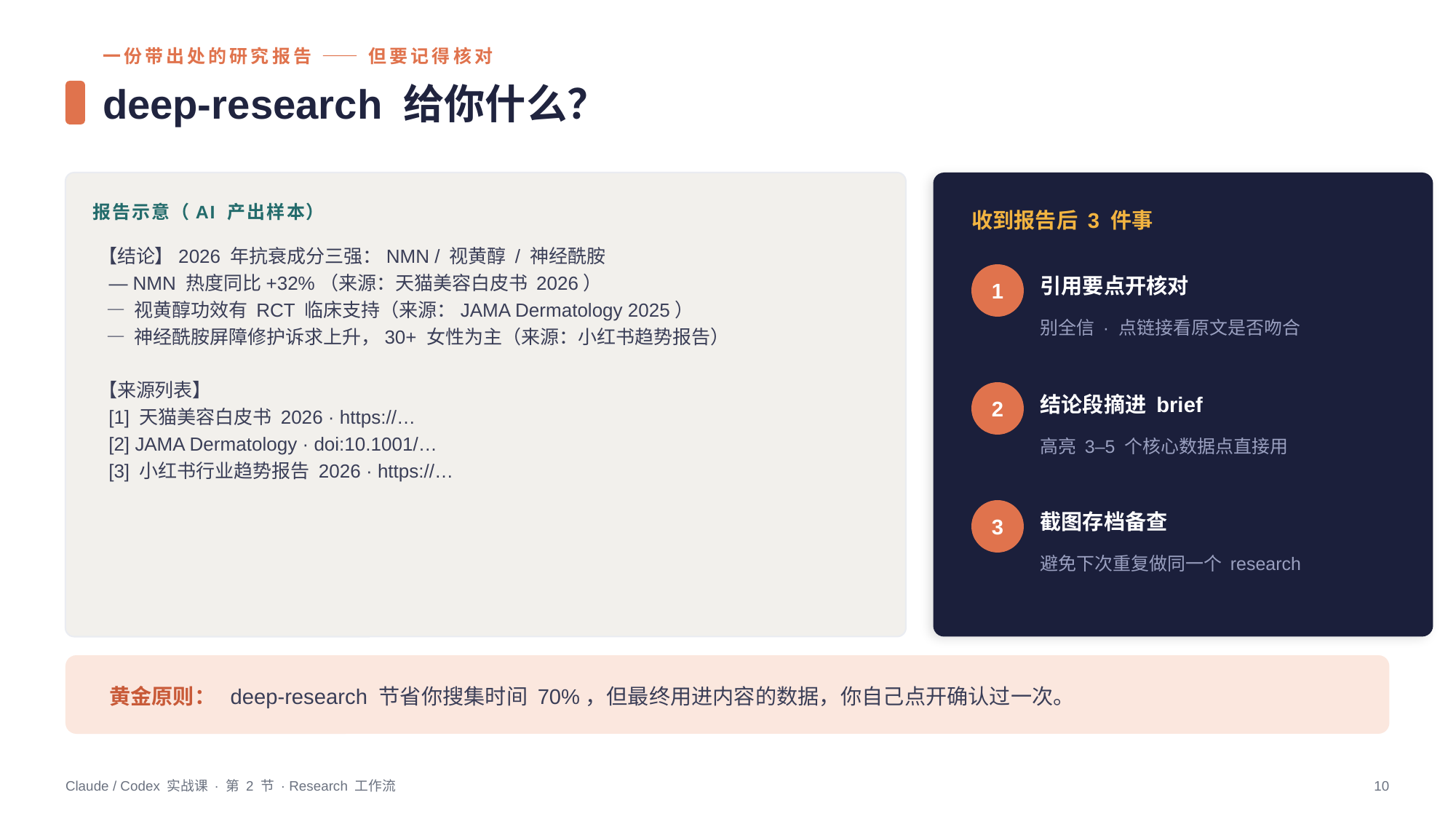

一份带出处的研究报告 —— 但要记得核对
deep-research 给你什么？

报告示意（AI 产出样本）
收到报告后 3 件事
【结论】2026 年抗衰成分三强：NMN / 视黄醇 / 神经酰胺
  — NMN 热度同比+32%（来源：天猫美容白皮书 2026）
  — 视黄醇功效有 RCT 临床支持（来源：JAMA Dermatology 2025）
  — 神经酰胺屏障修护诉求上升，30+ 女性为主（来源：小红书趋势报告）

【来源列表】
  [1] 天猫美容白皮书 2026 · https://…
  [2] JAMA Dermatology · doi:10.1001/…
  [3] 小红书行业趋势报告 2026 · https://…

1
引用要点开核对
别全信 · 点链接看原文是否吻合

2
结论段摘进 brief
高亮 3–5 个核心数据点直接用

3
截图存档备查
避免下次重复做同一个 research

黄金原则：  deep-research 节省你搜集时间 70%，但最终用进内容的数据，你自己点开确认过一次。
Claude / Codex 实战课 · 第 2 节 · Research 工作流
10